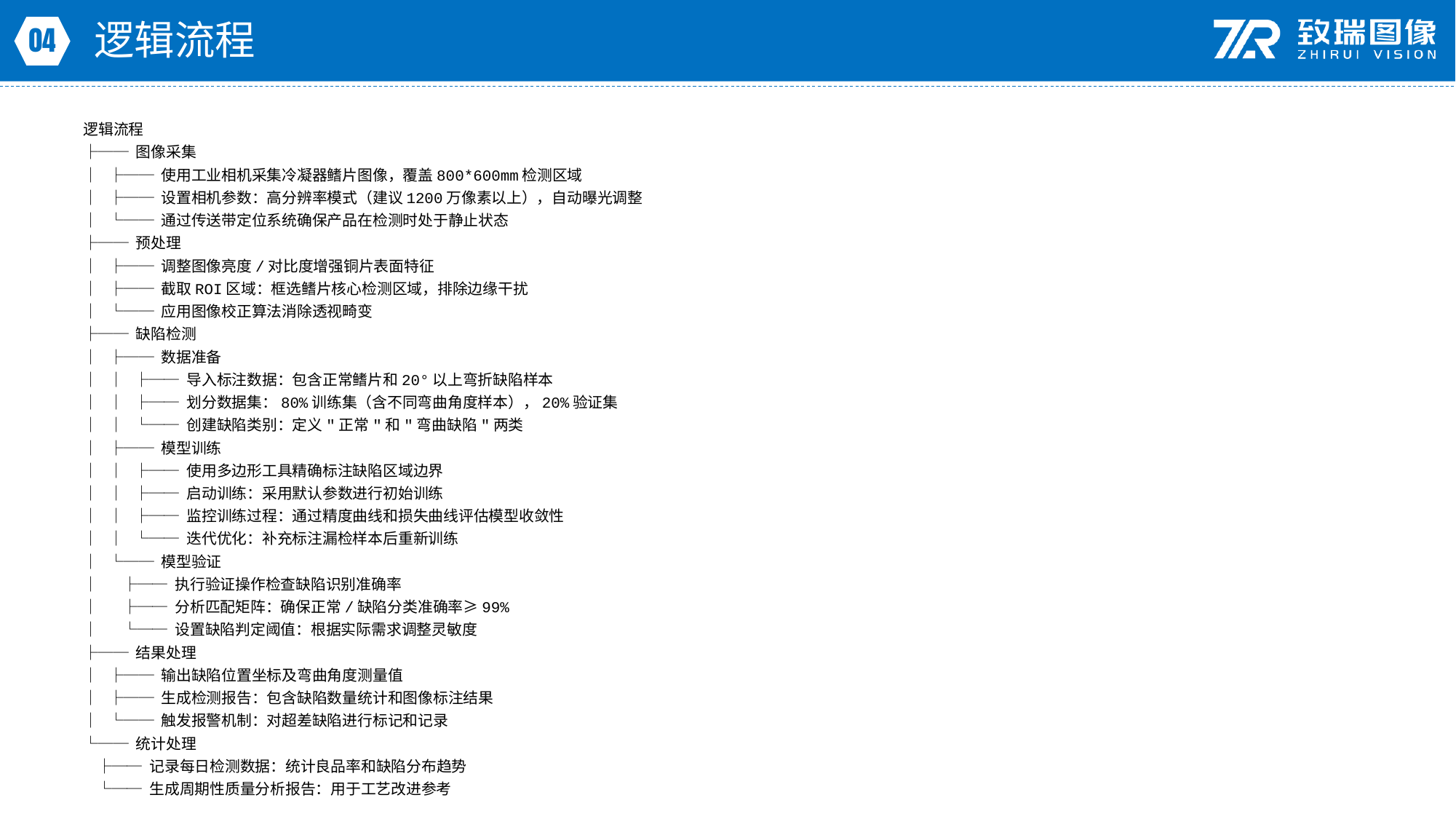

逻辑流程
04

逻辑流程
├── 图像采集
│   ├── 使用工业相机采集冷凝器鳍片图像，覆盖800*600mm检测区域
│   ├── 设置相机参数：高分辨率模式（建议1200万像素以上），自动曝光调整
│   └── 通过传送带定位系统确保产品在检测时处于静止状态
├── 预处理
│   ├── 调整图像亮度/对比度增强铜片表面特征
│   ├── 截取ROI区域：框选鳍片核心检测区域，排除边缘干扰
│   └── 应用图像校正算法消除透视畸变
├── 缺陷检测
│   ├── 数据准备
│   │   ├── 导入标注数据：包含正常鳍片和20°以上弯折缺陷样本
│   │   ├── 划分数据集：80%训练集（含不同弯曲角度样本），20%验证集
│   │   └── 创建缺陷类别：定义"正常"和"弯曲缺陷"两类
│   ├── 模型训练
│   │   ├── 使用多边形工具精确标注缺陷区域边界
│   │   ├── 启动训练：采用默认参数进行初始训练
│   │   ├── 监控训练过程：通过精度曲线和损失曲线评估模型收敛性
│   │   └── 迭代优化：补充标注漏检样本后重新训练
│   └── 模型验证
│       ├── 执行验证操作检查缺陷识别准确率
│       ├── 分析匹配矩阵：确保正常/缺陷分类准确率≥99%
│       └── 设置缺陷判定阈值：根据实际需求调整灵敏度
├── 结果处理
│   ├── 输出缺陷位置坐标及弯曲角度测量值
│   ├── 生成检测报告：包含缺陷数量统计和图像标注结果
│   └── 触发报警机制：对超差缺陷进行标记和记录
└── 统计处理
    ├── 记录每日检测数据：统计良品率和缺陷分布趋势
    └── 生成周期性质量分析报告：用于工艺改进参考